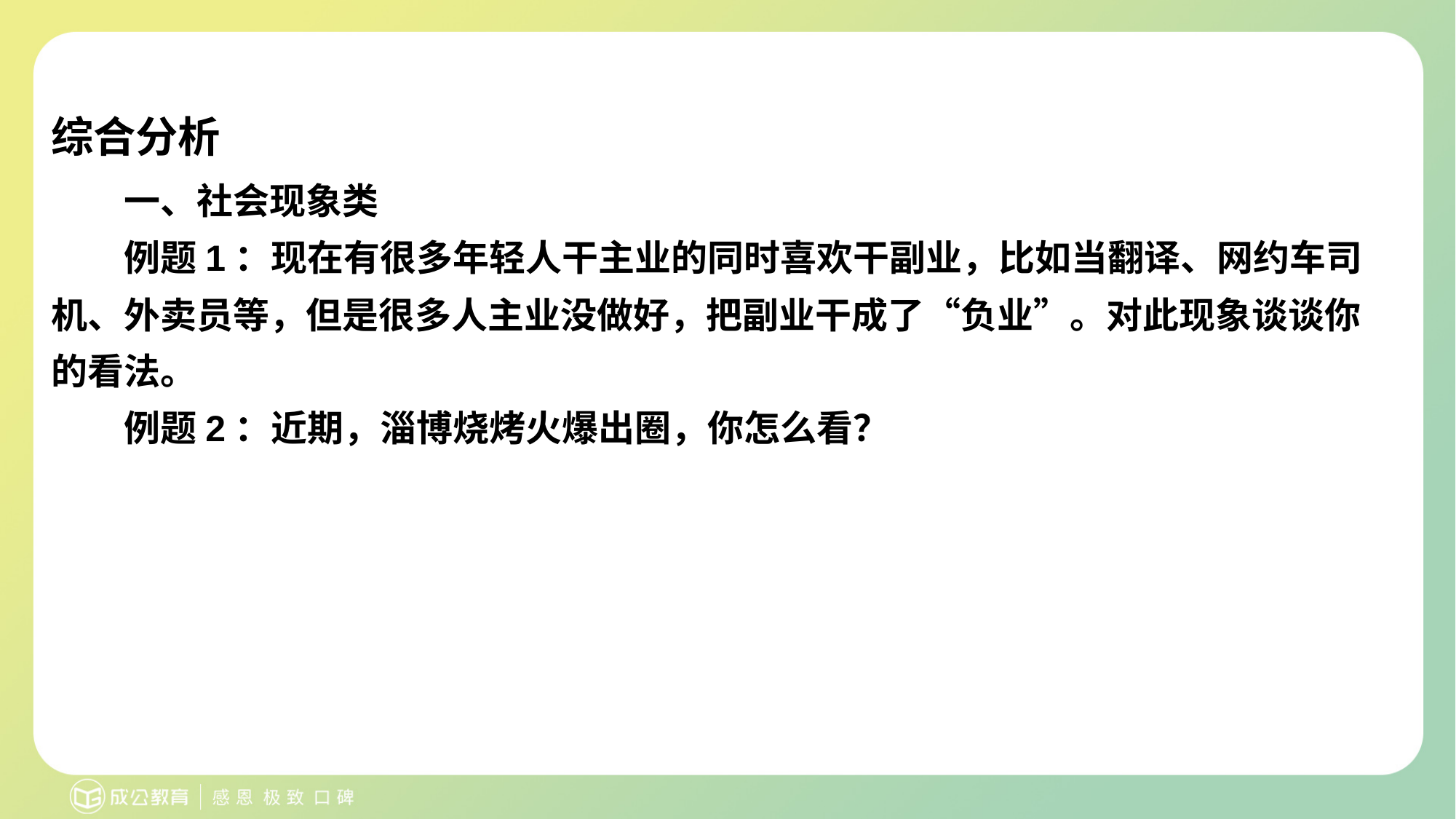

# 综合分析
一、社会现象类
例题1：现在有很多年轻人干主业的同时喜欢干副业，比如当翻译、网约车司机、外卖员等，但是很多人主业没做好，把副业干成了“负业”。对此现象谈谈你的看法。
例题2：近期，淄博烧烤火爆出圈，你怎么看？